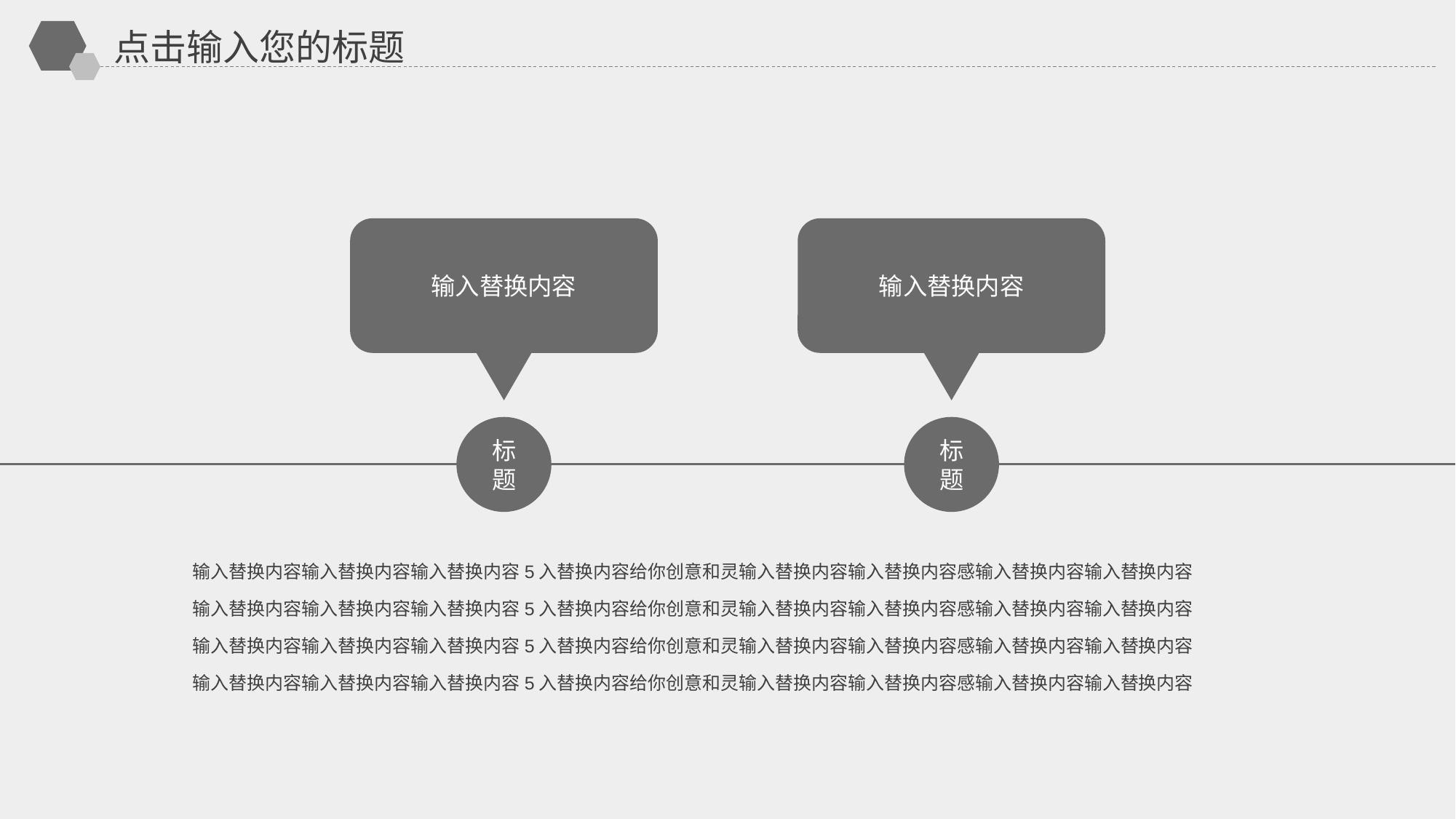

点击输入您的标题

输入替换内容
输入替换内容

标题
标题
输入替换内容输入替换内容输入替换内容5入替换内容给你创意和灵输入替换内容输入替换内容感输入替换内容输入替换内容

输入替换内容输入替换内容输入替换内容5入替换内容给你创意和灵输入替换内容输入替换内容感输入替换内容输入替换内容

输入替换内容输入替换内容输入替换内容5入替换内容给你创意和灵输入替换内容输入替换内容感输入替换内容输入替换内容

输入替换内容输入替换内容输入替换内容5入替换内容给你创意和灵输入替换内容输入替换内容感输入替换内容输入替换内容